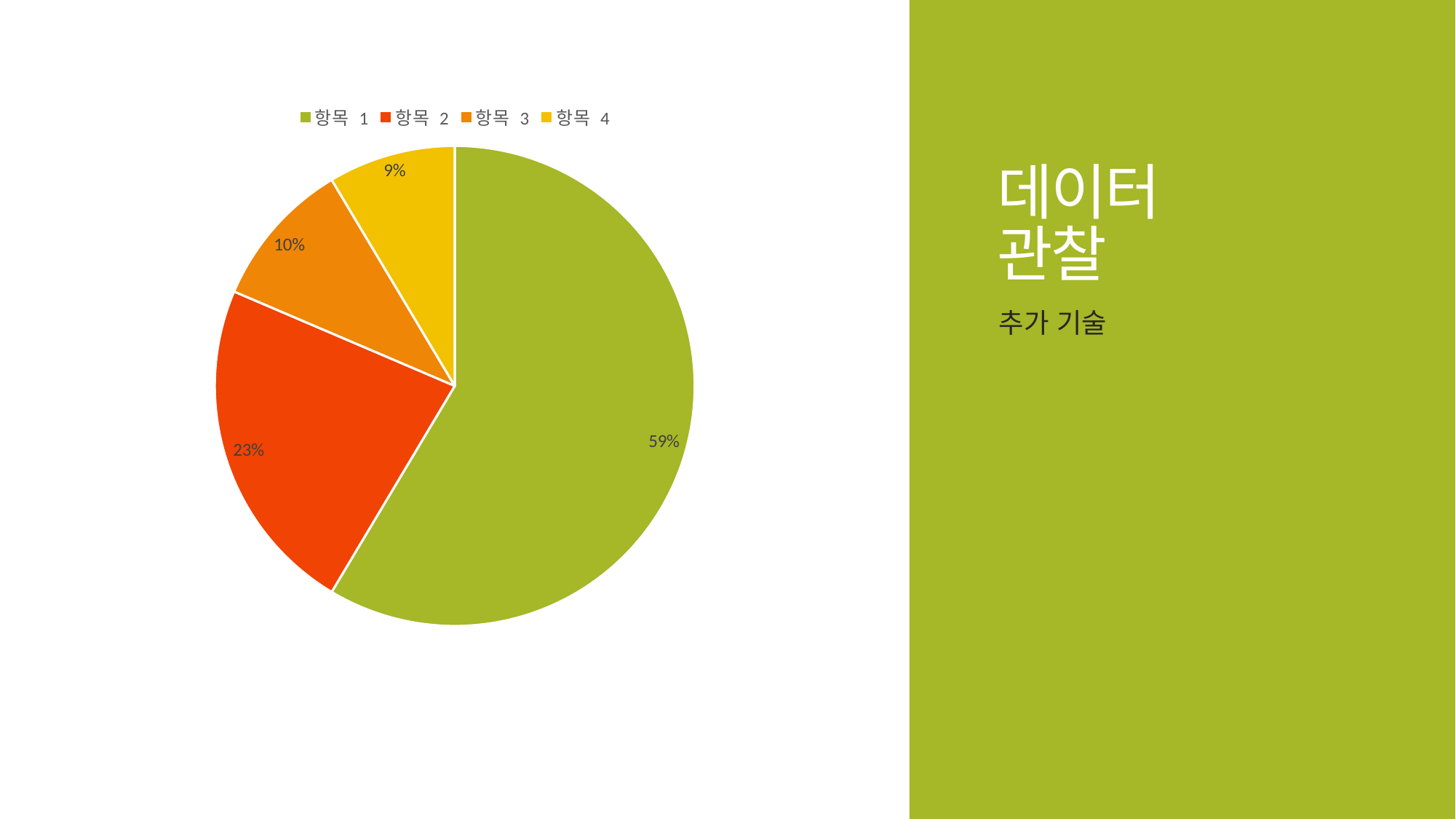

# 데이터 관찰

### Chart

| Category | 열1 |
|---|---|
| 항목 1 | 8.2 |
| 항목 2 | 3.2 |
| 항목 3 | 1.4 |
| 항목 4 | 1.2 |
추가 기술